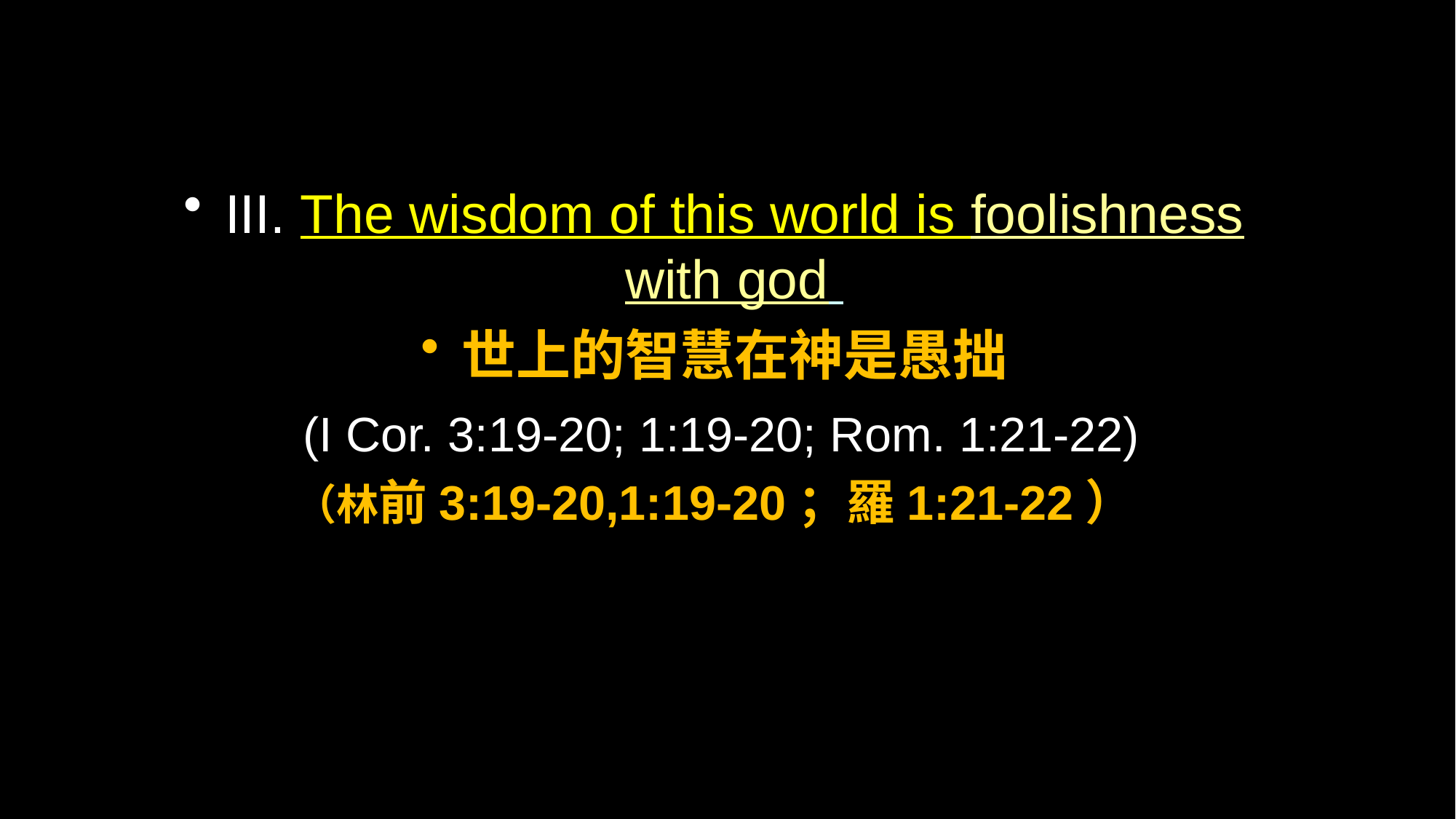

III. The wisdom of this world is foolishness with god
世上的智慧在神是愚拙
 (I Cor. 3:19-20; 1:19-20; Rom. 1:21-22)
（林前3:19-20,1:19-20；羅1:21-22）